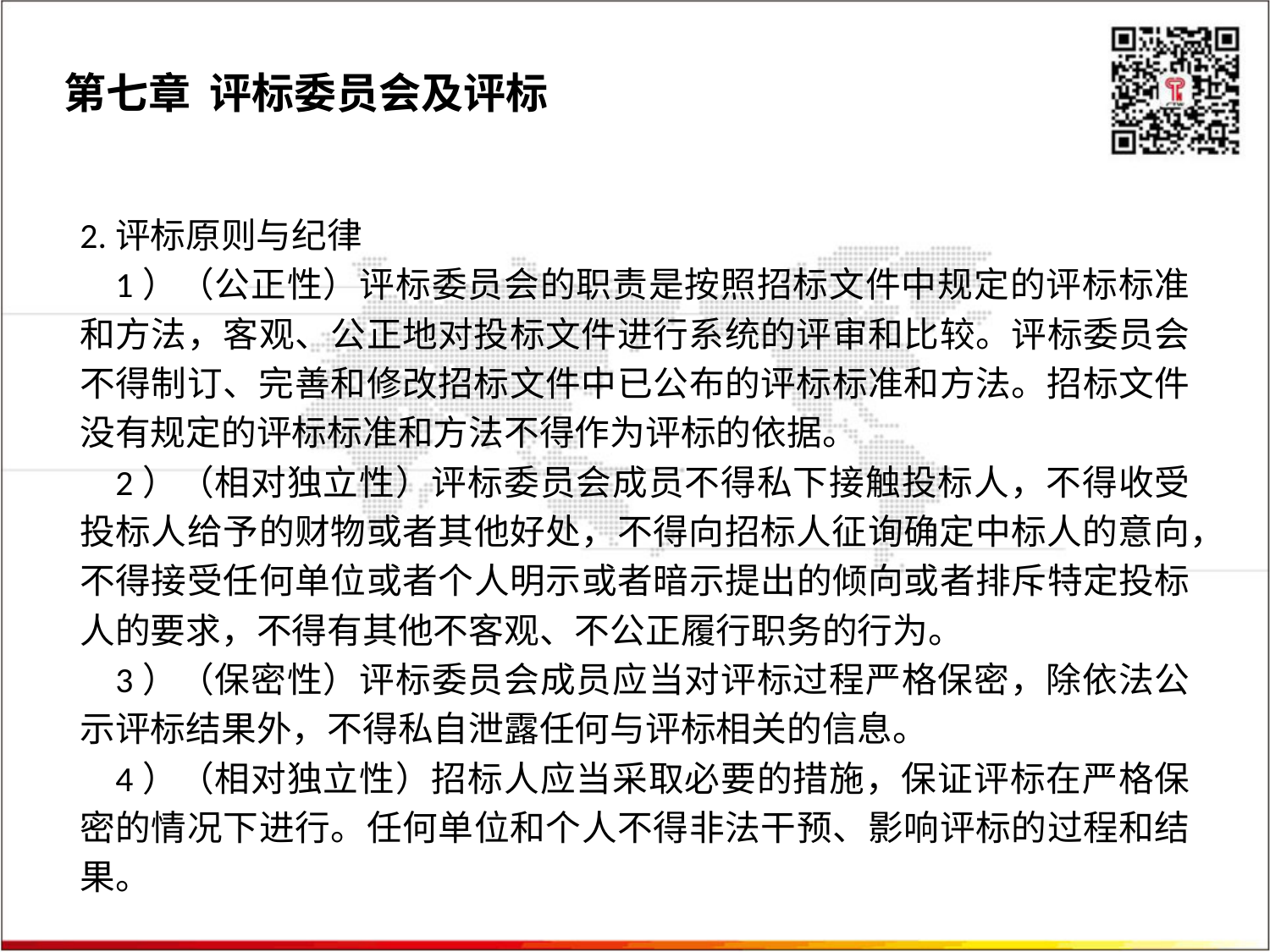

第七章  评标委员会及评标
2.评标原则与纪律
    1）（公正性）评标委员会的职责是按照招标文件中规定的评标标准和方法，客观、公正地对投标文件进行系统的评审和比较。评标委员会不得制订、完善和修改招标文件中已公布的评标标准和方法。招标文件没有规定的评标标准和方法不得作为评标的依据。
    2）（相对独立性）评标委员会成员不得私下接触投标人，不得收受投标人给予的财物或者其他好处，不得向招标人征询确定中标人的意向，不得接受任何单位或者个人明示或者暗示提出的倾向或者排斥特定投标人的要求，不得有其他不客观、不公正履行职务的行为。
    3）（保密性）评标委员会成员应当对评标过程严格保密，除依法公示评标结果外，不得私自泄露任何与评标相关的信息。
    4）（相对独立性）招标人应当采取必要的措施，保证评标在严格保密的情况下进行。任何单位和个人不得非法干预、影响评标的过程和结果。